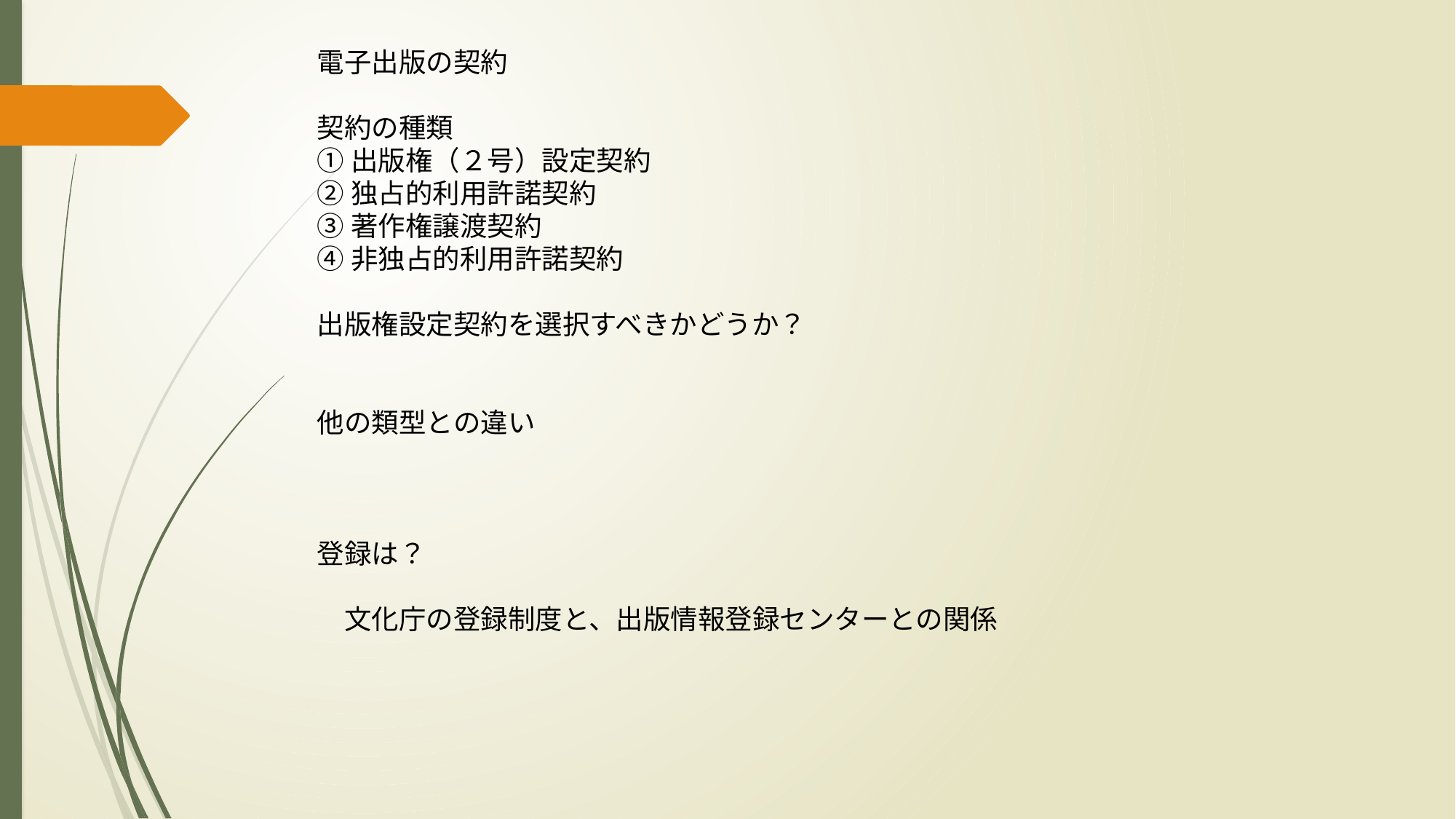

電子出版の契約

契約の種類
①出版権（２号）設定契約
②独占的利用許諾契約
③著作権譲渡契約
④非独占的利用許諾契約

出版権設定契約を選択すべきかどうか？

他の類型との違い

登録は？

　文化庁の登録制度と、出版情報登録センターとの関係